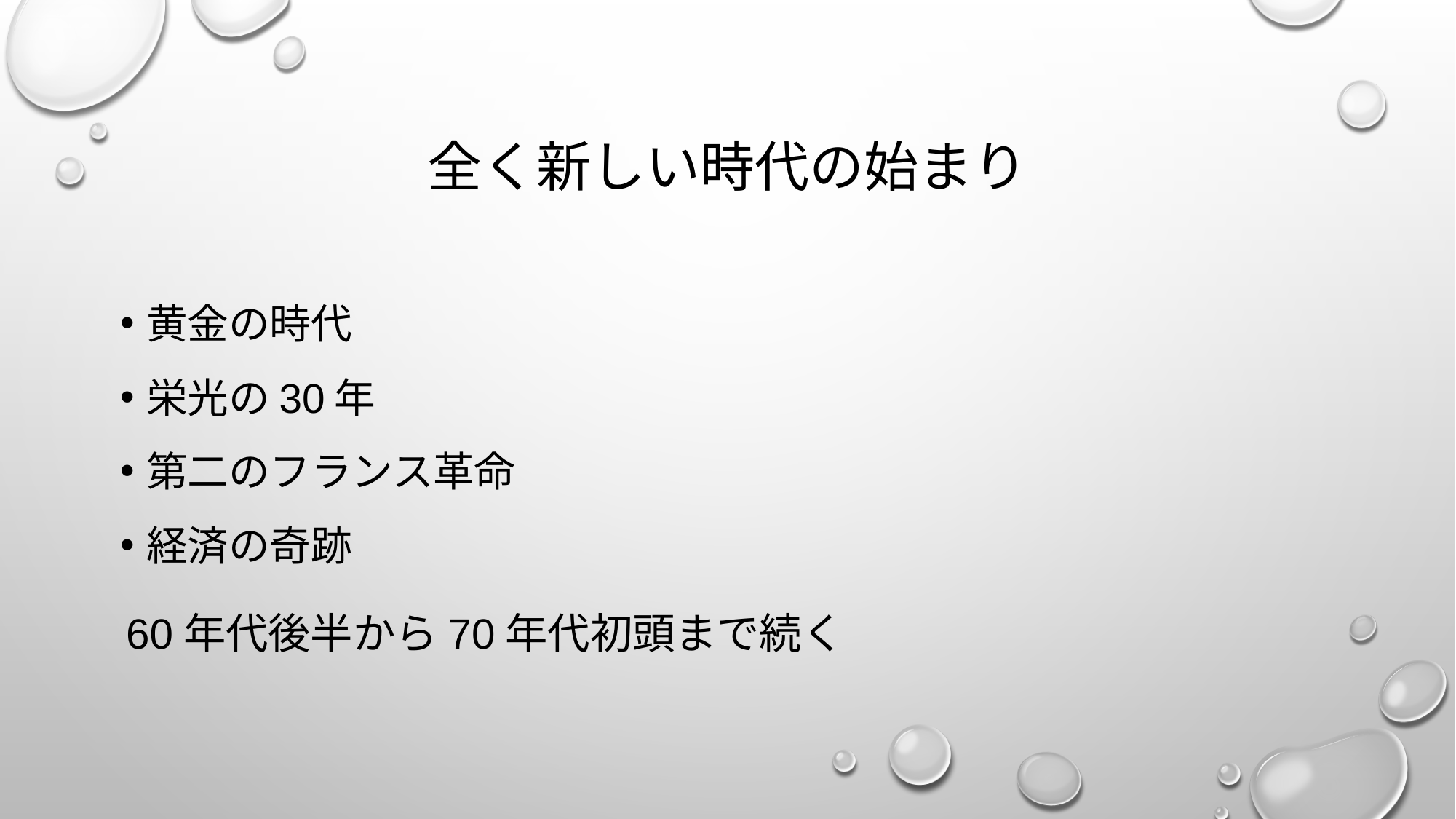

# 全く新しい時代の始まり
黄金の時代
栄光の30年
第二のフランス革命
経済の奇跡
60年代後半から70年代初頭まで続く